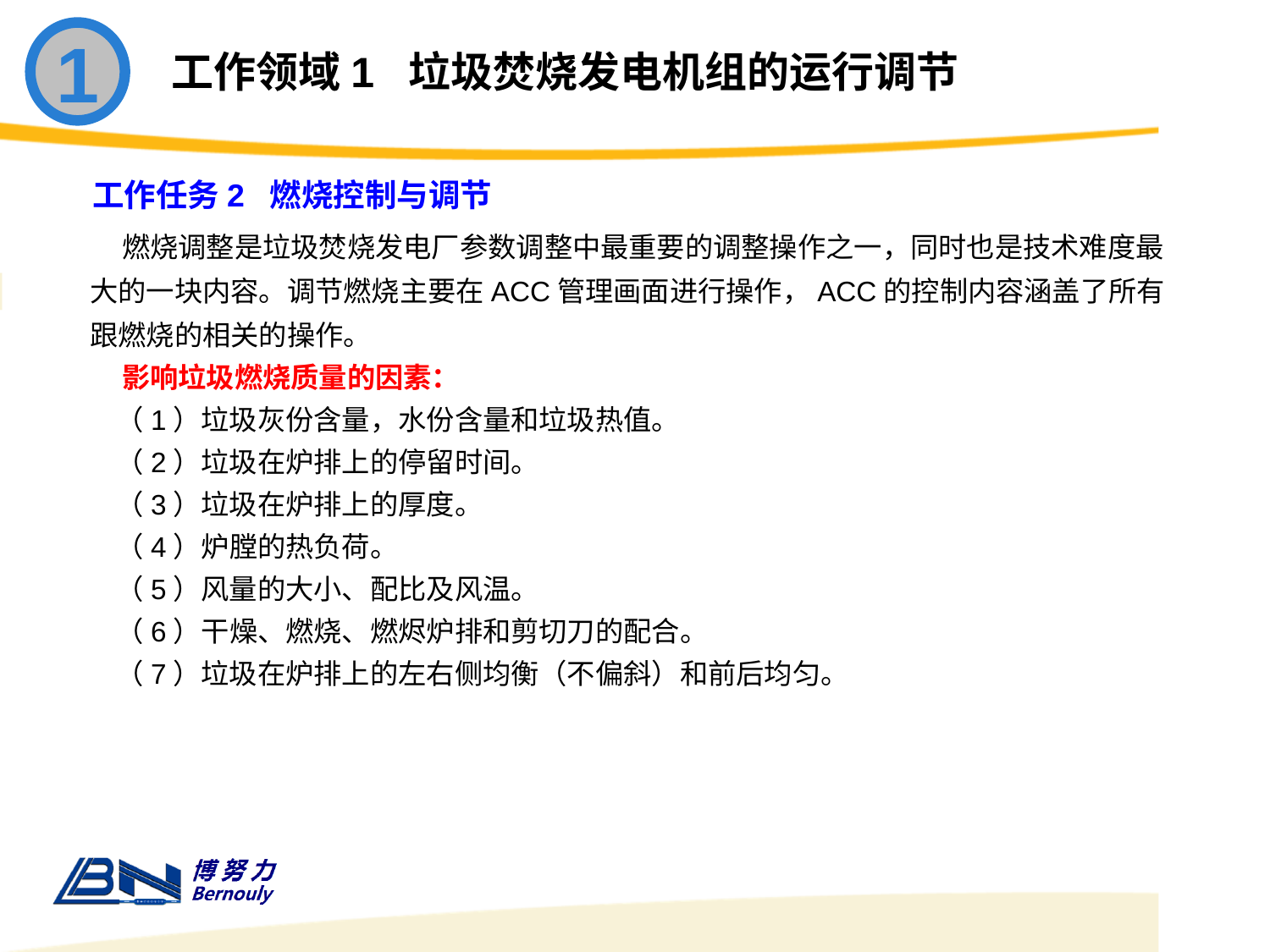

1
工作领域1  垃圾焚烧发电机组的运行调节
工作任务2  燃烧控制与调节
    燃烧调整是垃圾焚烧发电厂参数调整中最重要的调整操作之一，同时也是技术难度最大的一块内容。调节燃烧主要在ACC管理画面进行操作，ACC的控制内容涵盖了所有跟燃烧的相关的操作。
    影响垃圾燃烧质量的因素：
   （1）垃圾灰份含量，水份含量和垃圾热值。
   （2）垃圾在炉排上的停留时间。
   （3）垃圾在炉排上的厚度。
   （4）炉膛的热负荷。
   （5）风量的大小、配比及风温。
   （6）干燥、燃烧、燃烬炉排和剪切刀的配合。
   （7）垃圾在炉排上的左右侧均衡（不偏斜）和前后均匀。